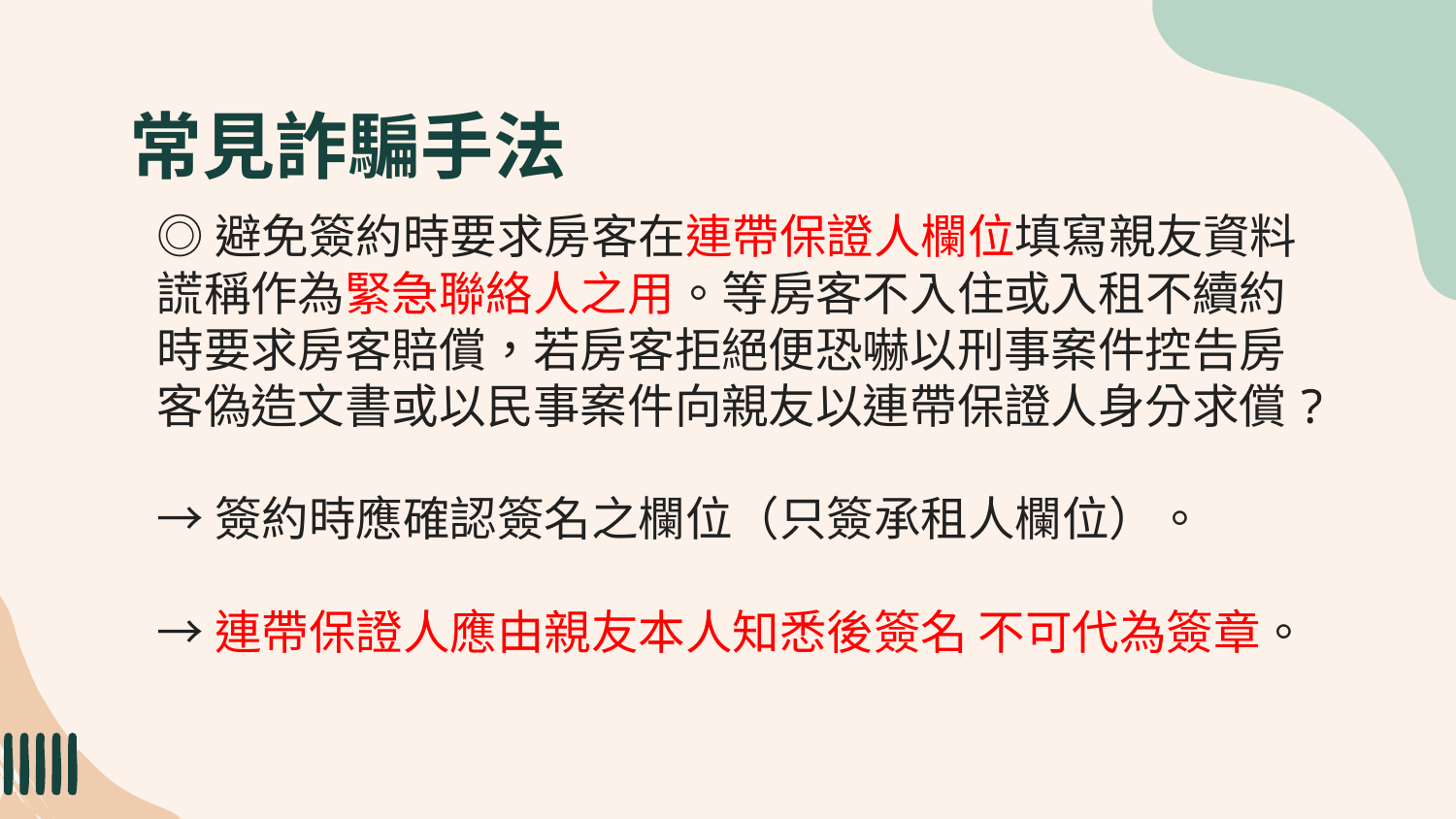

# 常見詐騙手法
◎避免簽約時要求房客在連帶保證人欄位填寫親友資料 謊稱作為緊急聯絡人之用。等房客不入住或入租不續約時要求房客賠償，若房客拒絕便恐嚇以刑事案件控告房客偽造文書或以民事案件向親友以連帶保證人身分求償?

→簽約時應確認簽名之欄位（只簽承租人欄位）。

→連帶保證人應由親友本人知悉後簽名 不可代為簽章。